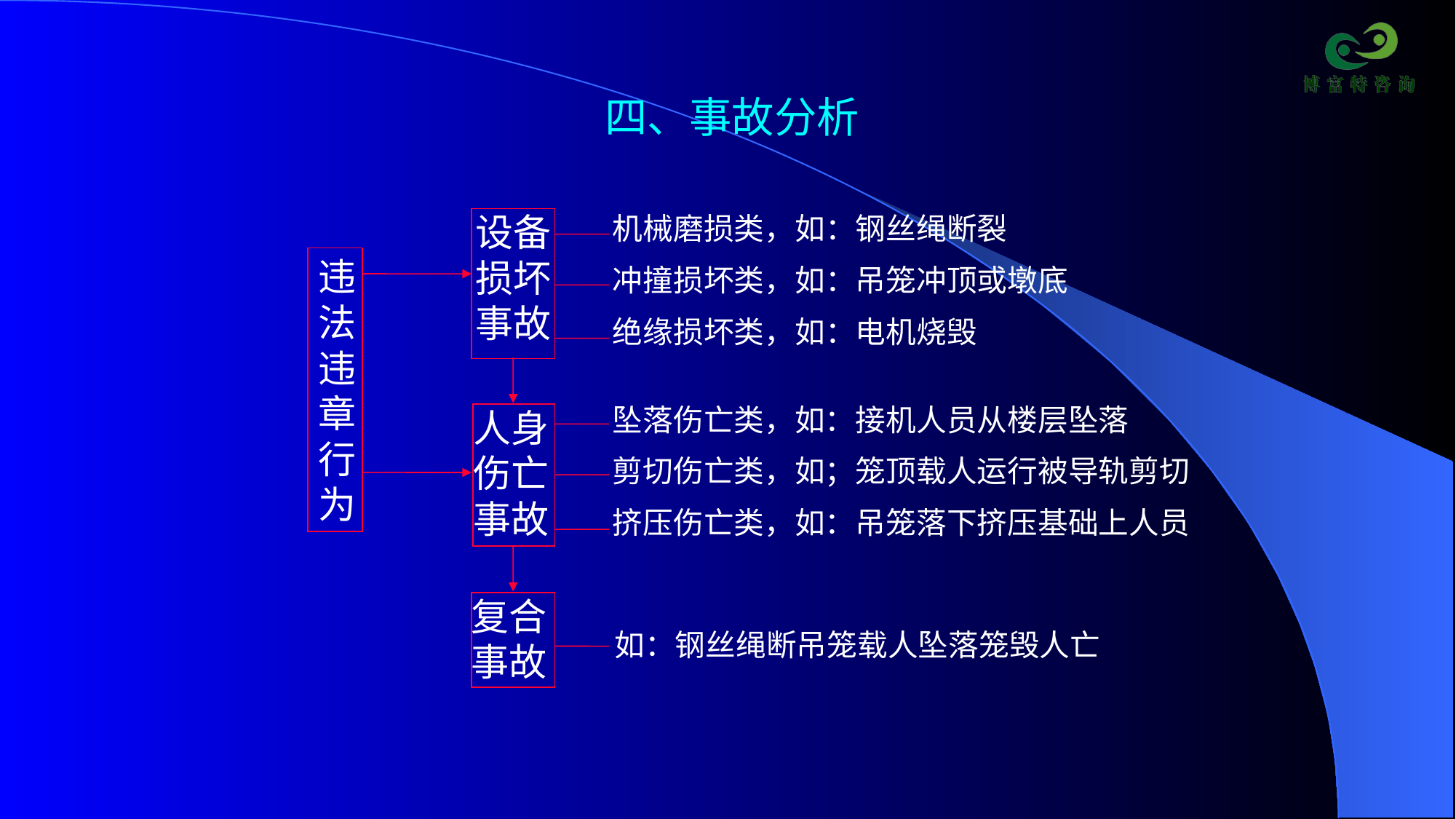

四、事故分析
机械磨损类，如：钢丝绳断裂
冲撞损坏类，如：吊笼冲顶或墩底
绝缘损坏类，如：电机烧毁
设备
损坏
事故

违
法
违
章行为

坠落伤亡类，如：接机人员从楼层坠落
剪切伤亡类，如；笼顶载人运行被导轨剪切
挤压伤亡类，如：吊笼落下挤压基础上人员
人身
伤亡
事故

复合
事故
如：钢丝绳断吊笼载人坠落笼毁人亡

21